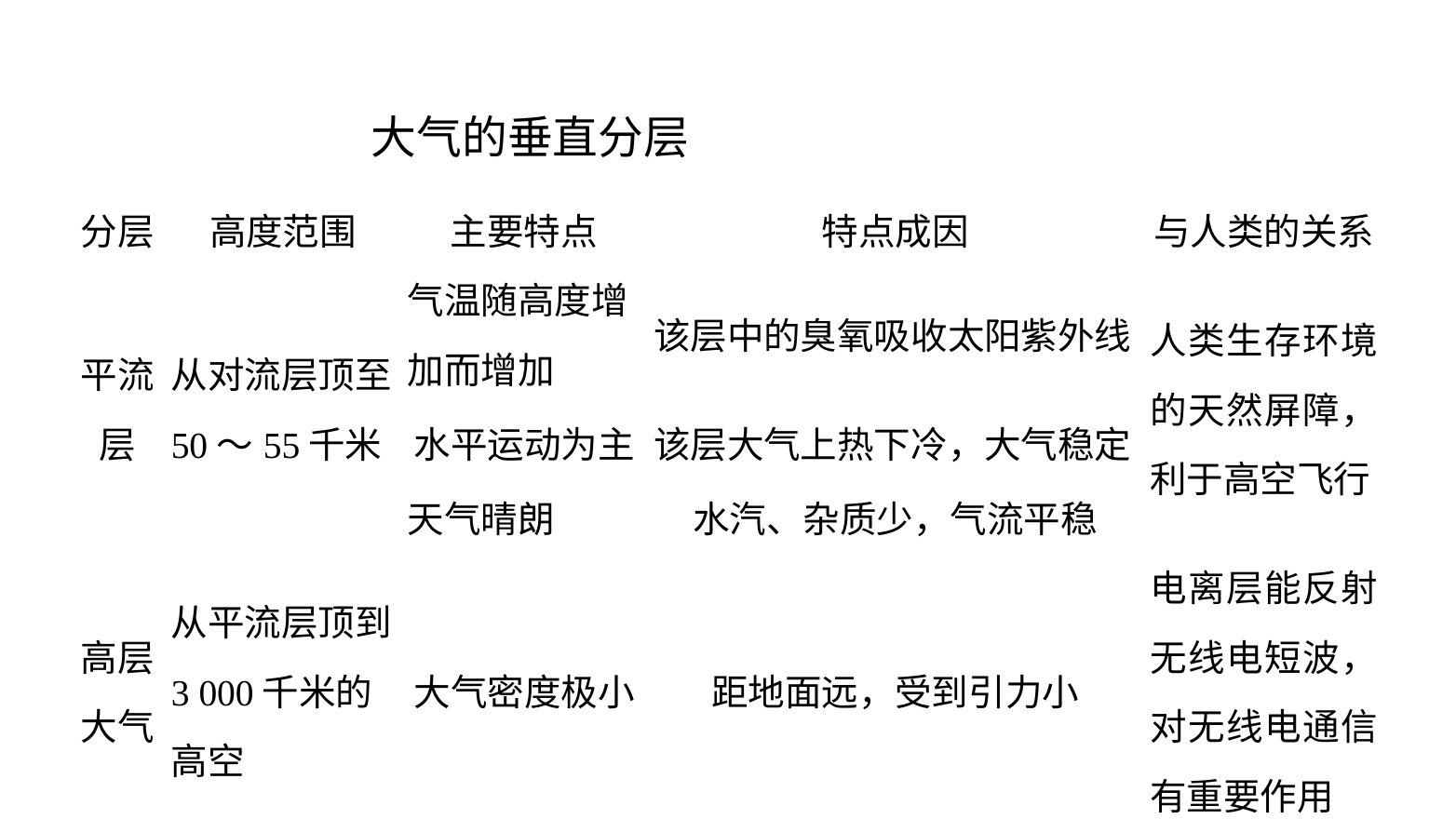

# 大气的垂直分层
| 分层 | 高度范围 | 主要特点 | 特点成因 | 与人类的关系 |
| --- | --- | --- | --- | --- |
| 平流层 | 从对流层顶至50～55千米 | 气温随高度增加而增加 | 该层中的臭氧吸收太阳紫外线 | 人类生存环境的天然屏障，利于高空飞行 |
|  |  | 水平运动为主 | 该层大气上热下冷，大气稳定 |  |
|  |  | 天气晴朗 | 水汽、杂质少，气流平稳 |  |
| 高层大气 | 从平流层顶到3 000千米的高空 | 大气密度极小 | 距地面远，受到引力小 | 电离层能反射无线电短波，对无线电通信有重要作用 |